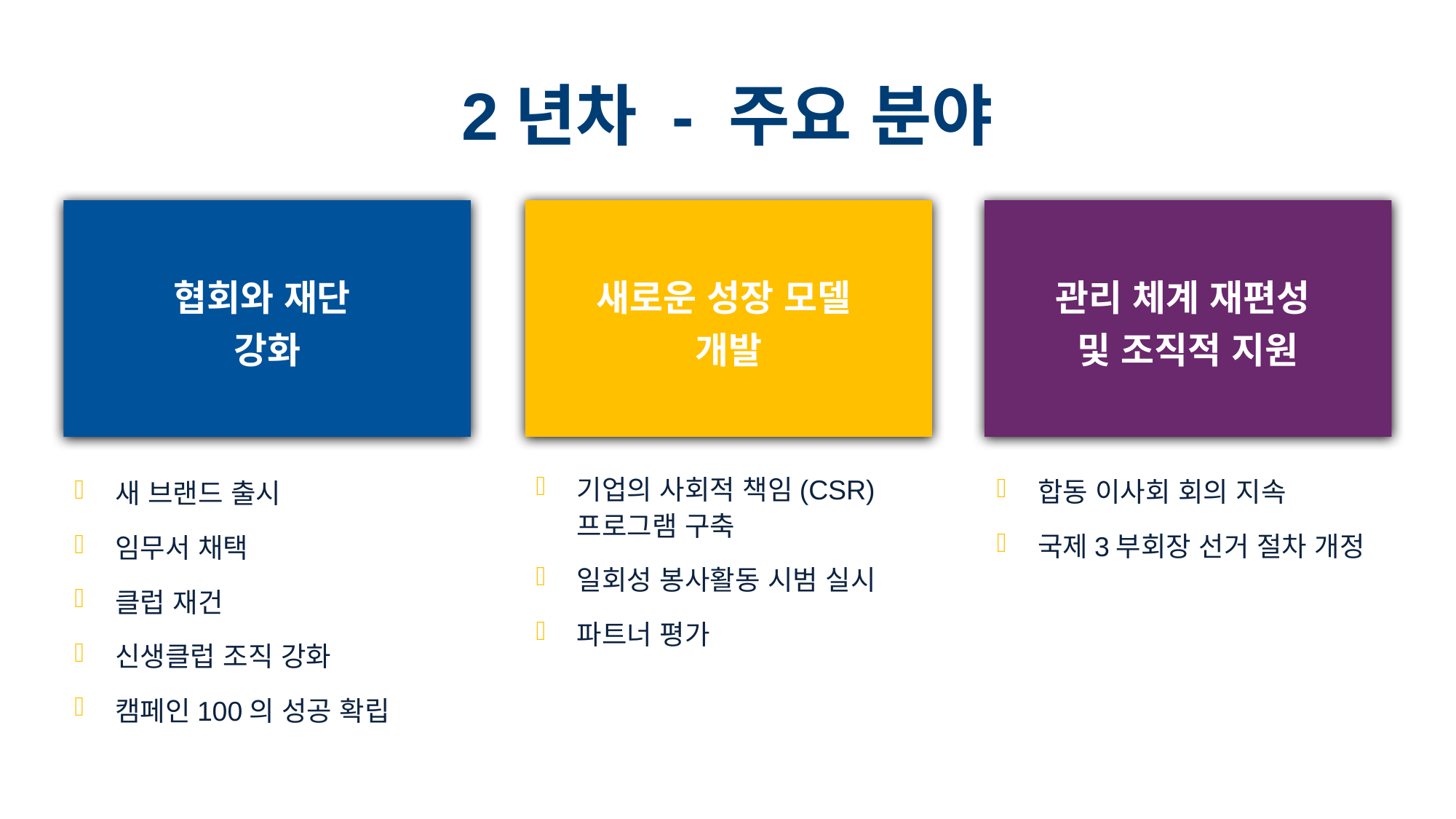

# 2년차 - 주요 분야
협회와 재단
강화
새로운 성장 모델
개발
관리 체계 재편성
및 조직적 지원
기업의 사회적 책임(CSR) 프로그램 구축
일회성 봉사활동 시범 실시
파트너 평가
합동 이사회 회의 지속
국제3부회장 선거 절차 개정
새 브랜드 출시
임무서 채택
클럽 재건
신생클럽 조직 강화
캠페인100의 성공 확립